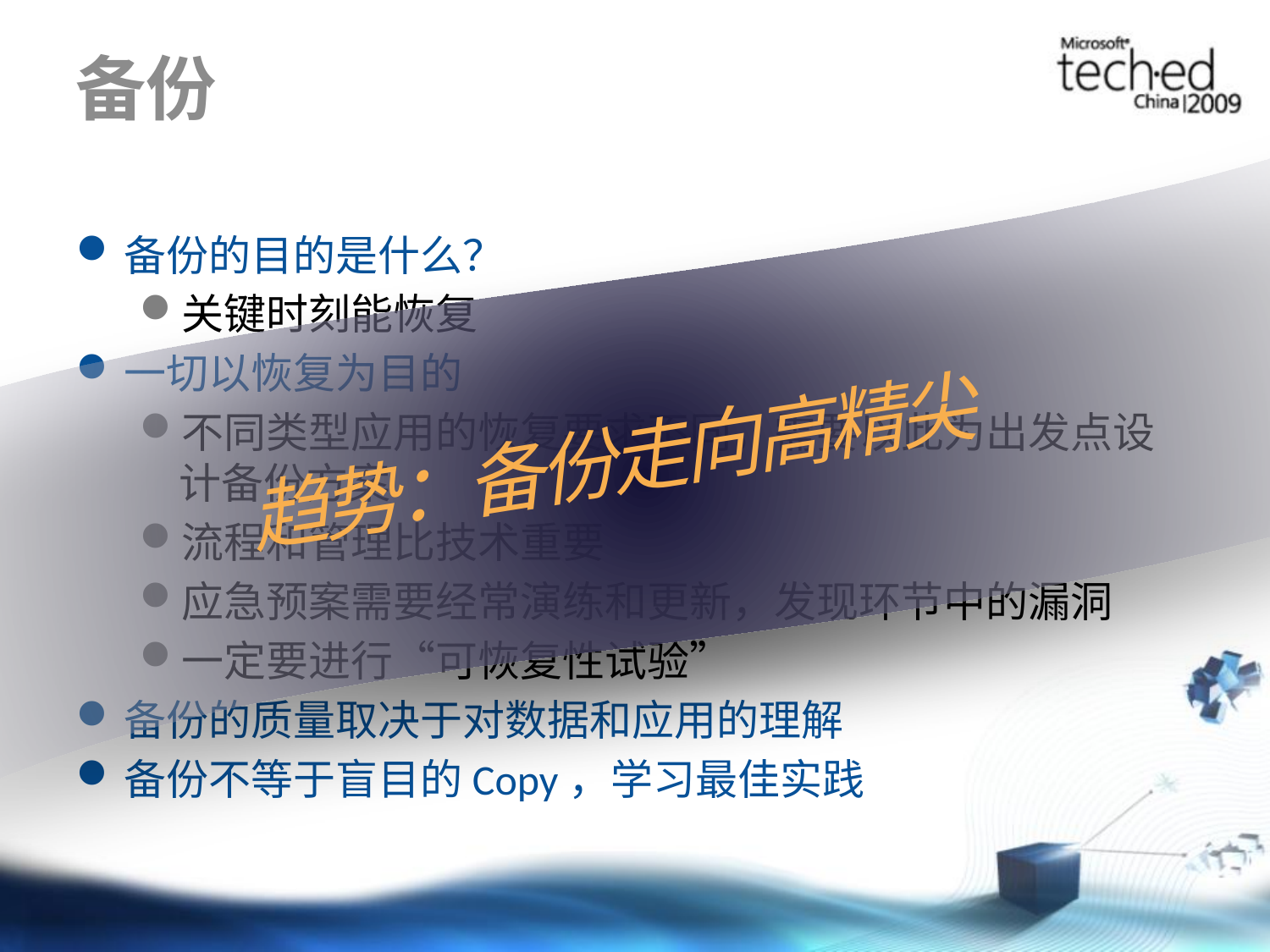

# 备份

趋势：备份走向高精尖
备份的目的是什么？
关键时刻能恢复
一切以恢复为目的
不同类型应用的恢复要求不同，需要以此为出发点设计备份方案
流程和管理比技术重要
应急预案需要经常演练和更新，发现环节中的漏洞
一定要进行“可恢复性试验”
备份的质量取决于对数据和应用的理解
备份不等于盲目的Copy，学习最佳实践